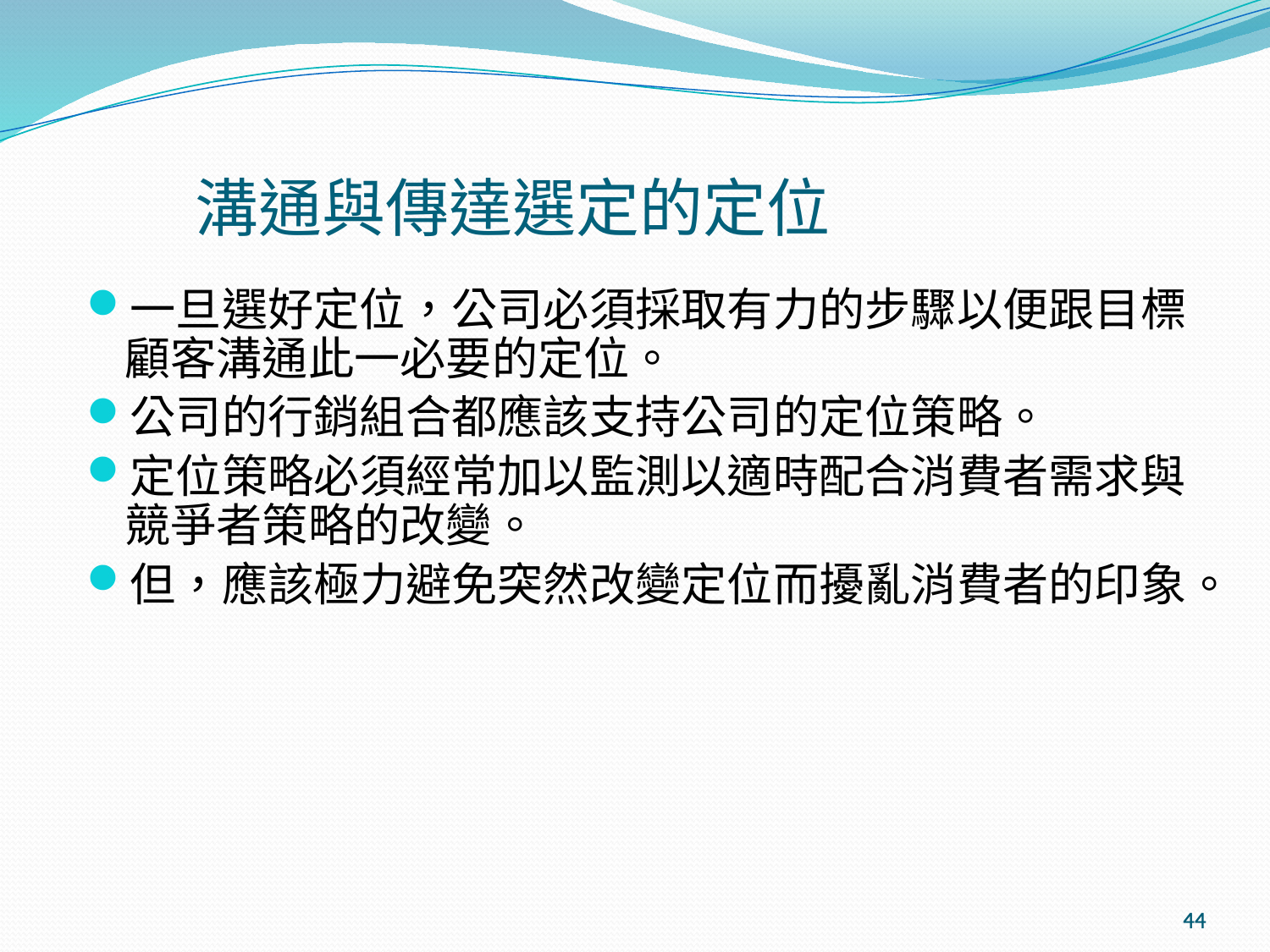

# 溝通與傳達選定的定位
一旦選好定位，公司必須採取有力的步驟以便跟目標顧客溝通此一必要的定位。
公司的行銷組合都應該支持公司的定位策略。
定位策略必須經常加以監測以適時配合消費者需求與競爭者策略的改變。
但，應該極力避免突然改變定位而擾亂消費者的印象。
44